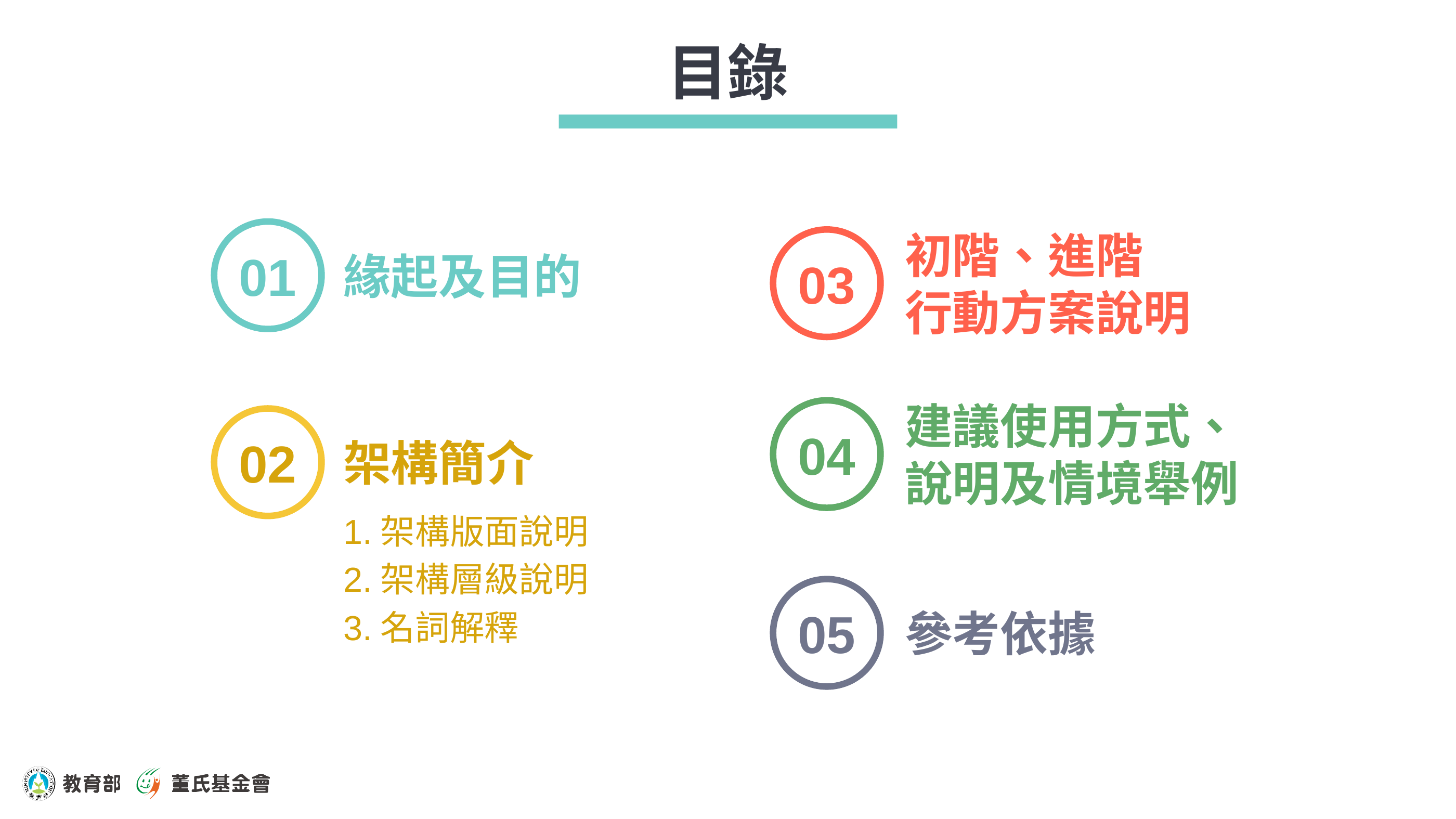

目錄

01
緣起及目的
初階、進階
行動方案說明
03
建議使用方式、
說明及情境舉例
04
02
架構簡介
1.架構版面說明
2.架構層級說明
3.名詞解釋
05
參考依據